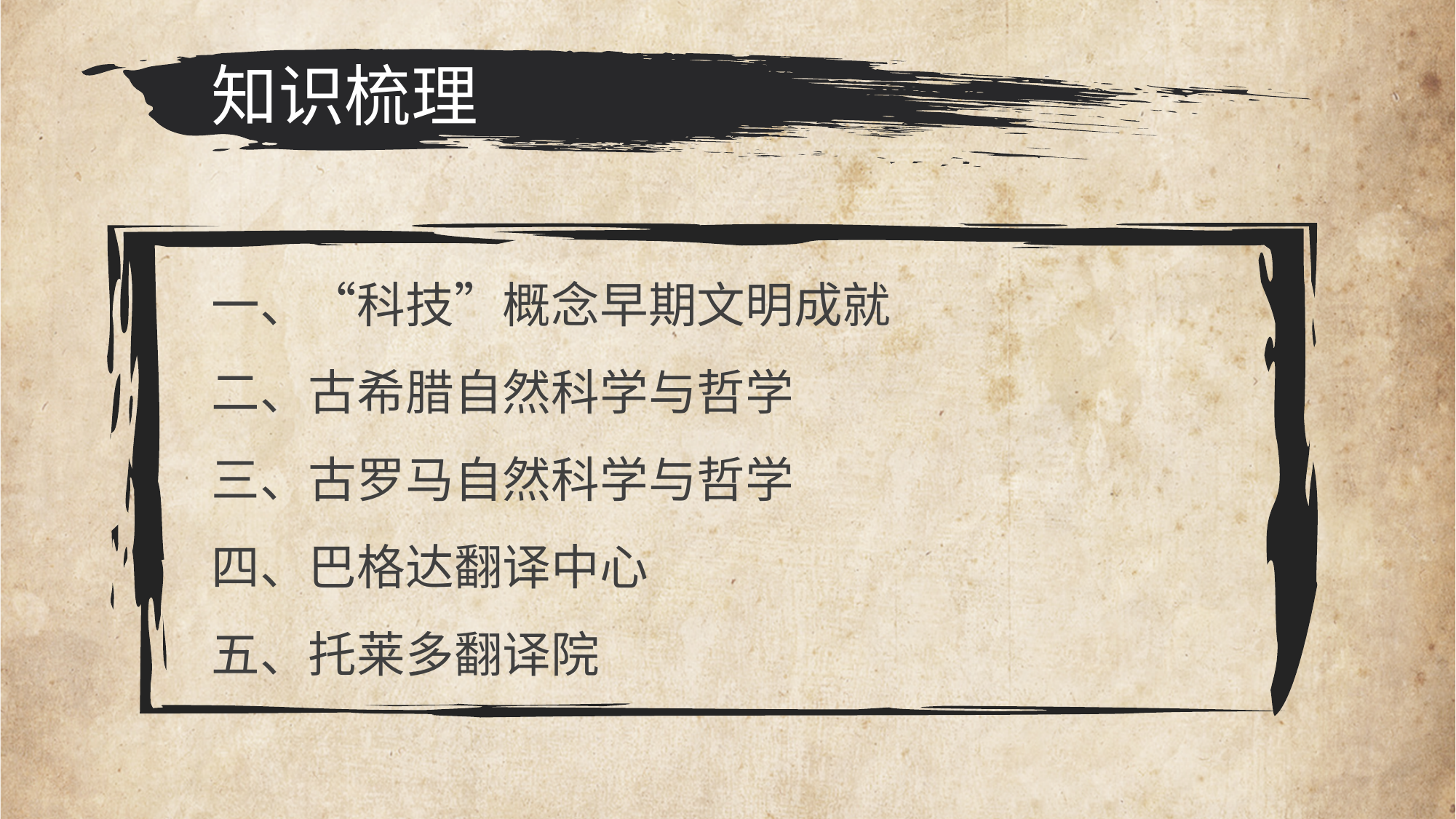

知识梳理

一、“科技”概念早期文明成就
二、古希腊自然科学与哲学
三、古罗马自然科学与哲学
四、巴格达翻译中心
五、托莱多翻译院